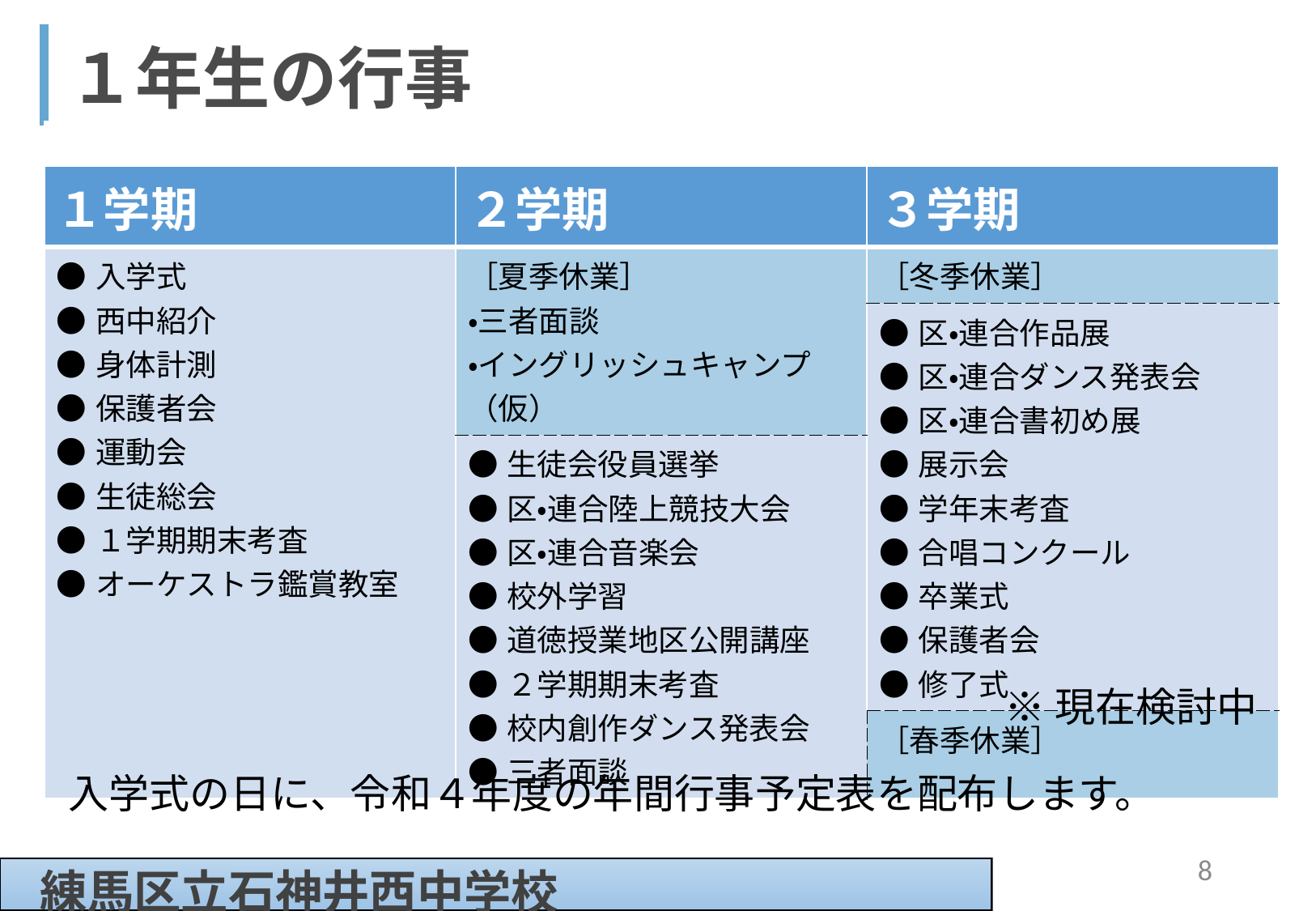

| １年生の行事 |
| --- |
|  |
| １学期 | ２学期 | ３学期 |
| --- | --- | --- |
| ●入学式 ●西中紹介 ●身体計測 ●保護者会 ●運動会 ●生徒総会 ●１学期期末考査 ●オーケストラ鑑賞教室 | ［夏季休業］ ・三者面談 ・イングリッシュキャンプ（仮） | ［冬季休業］ |
|  |  | ●区・連合作品展 ●区・連合ダンス発表会 ●区・連合書初め展 ●展示会 ●学年末考査 ●合唱コンクール ●卒業式 ●保護者会 ●修了式 |
|  | ●生徒会役員選挙 ●区・連合陸上競技大会 ●区・連合音楽会 ●校外学習 ●道徳授業地区公開講座 ●２学期期末考査 ●校内創作ダンス発表会 ●三者面談 |  |
|  |  | ［春季休業］ |
※現在検討中
入学式の日に、令和４年度の年間行事予定表を配布します。
8